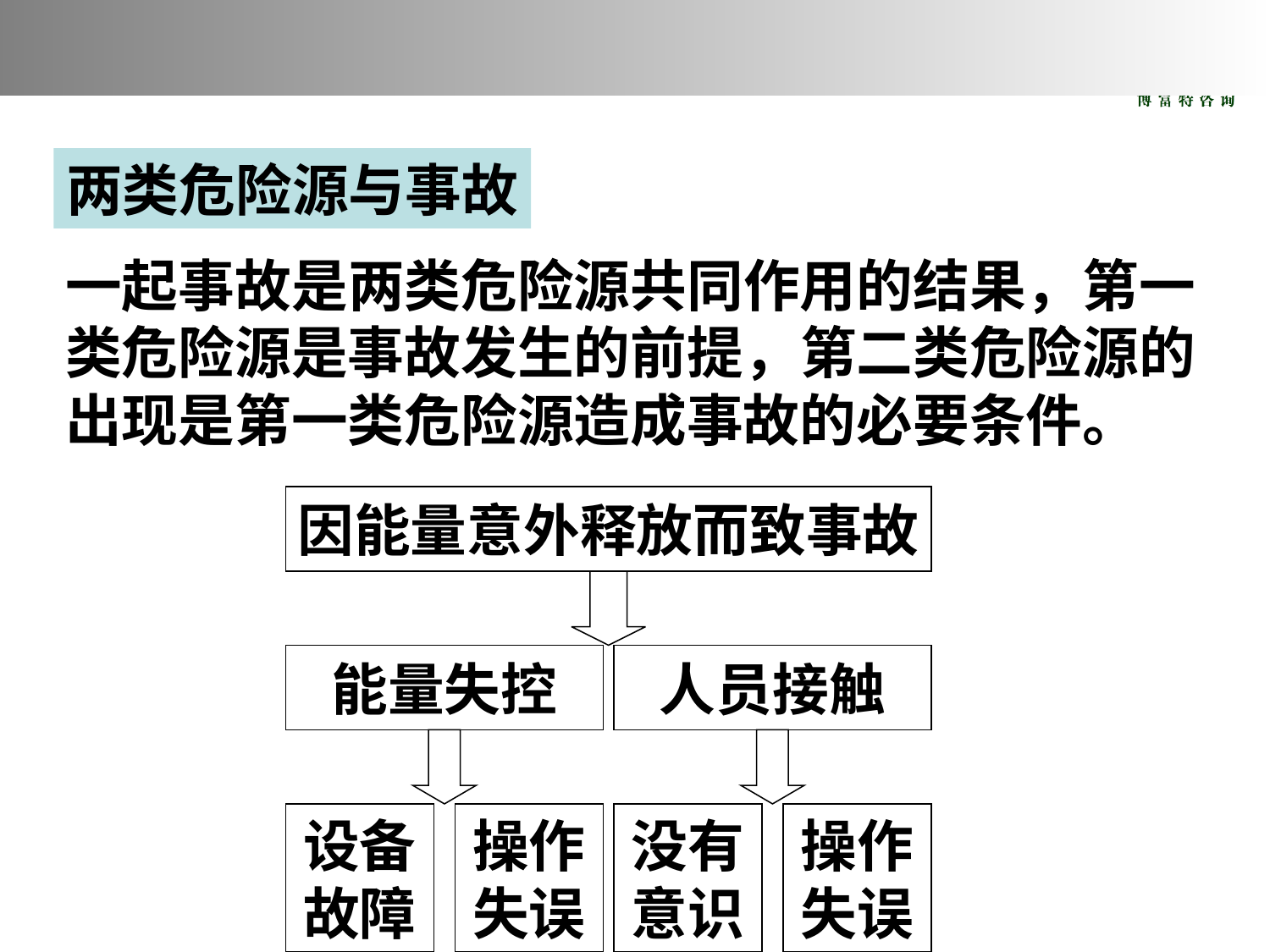

两类危险源与事故
一起事故是两类危险源共同作用的结果，第一类危险源是事故发生的前提，第二类危险源的出现是第一类危险源造成事故的必要条件。
因能量意外释放而致事故

能量失控
人员接触

设备
故障
操作
失误
没有
意识
操作
失误